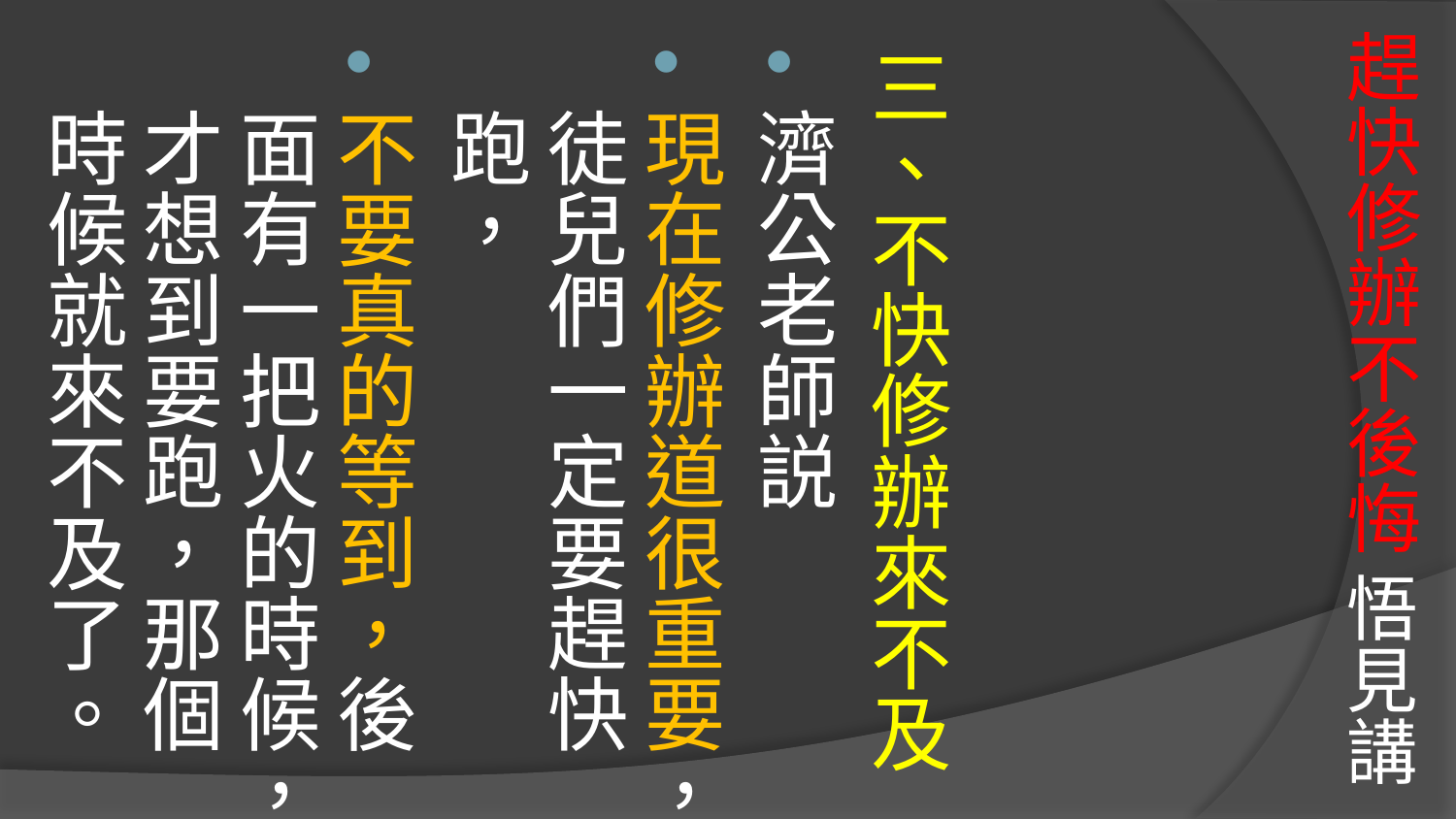

# 趕快修辦不後悔 悟見講
三、不快修辦來不及
濟公老師説
現在修辦道很重要，徒兒們一定要趕快跑，
不要真的等到，後面有一把火的時候，才想到要跑，那個時候就來不及了。